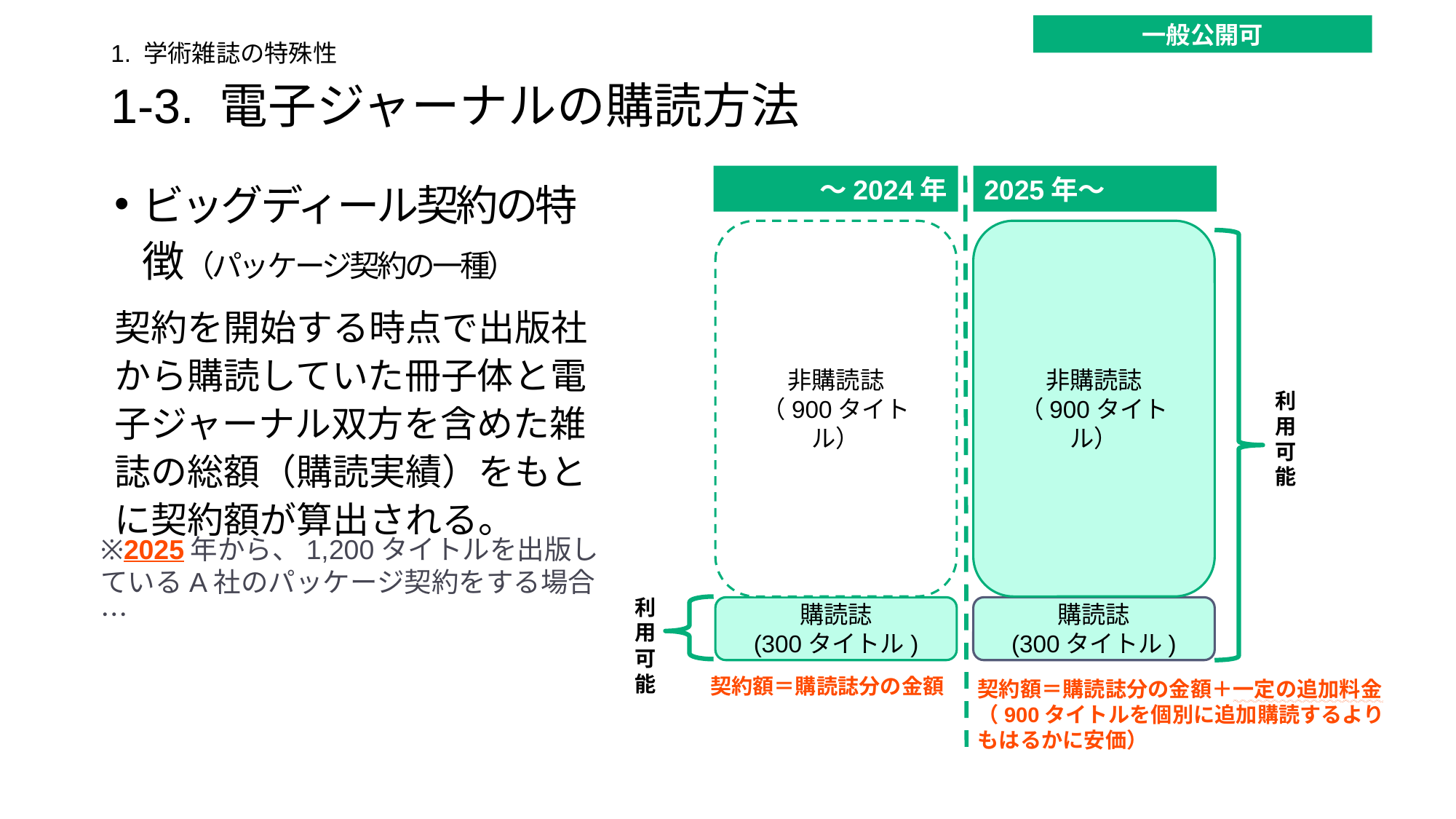

一般公開可
1. 学術雑誌の特殊性

# 1-3. 電子ジャーナルの購読方法
ビッグディール契約の特徴（パッケージ契約の一種）
契約を開始する時点で出版社から購読していた冊子体と電子ジャーナル双方を含めた雑誌の総額（購読実績）をもとに契約額が算出される。

～2024年
2025年～
非購読誌
（900タイトル）
非購読誌
（900タイトル）

利用
可能
利用
可能

購読誌
(300タイトル)
購読誌
(300タイトル)
契約額＝購読誌分の金額
契約額＝購読誌分の金額＋一定の追加料金
（900タイトルを個別に追加購読するよりもはるかに安価）
※2025年から、1,200タイトルを出版しているA社のパッケージ契約をする場合…